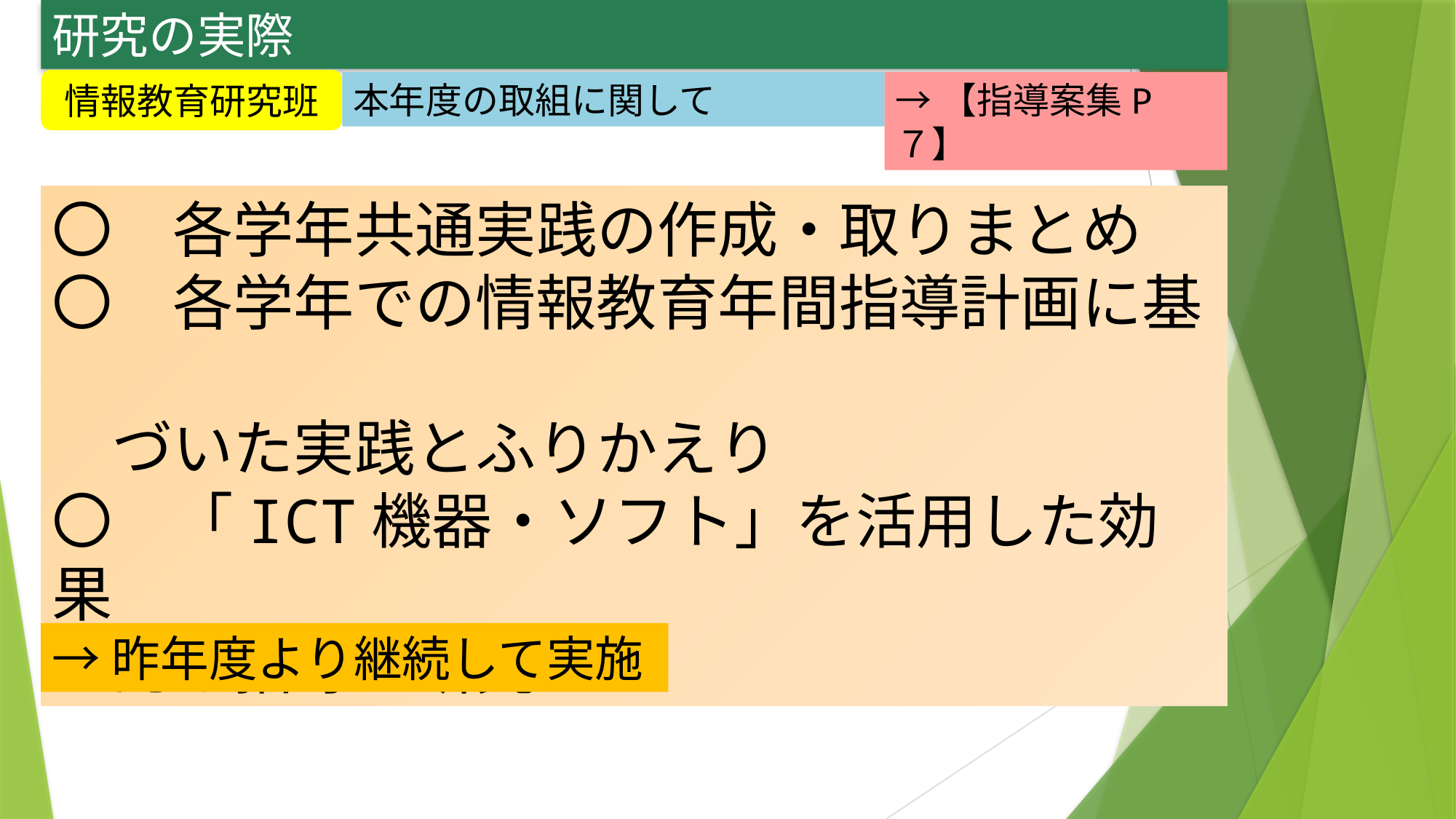

研究の実際
情報教育研究班
→【指導案集P７】
本年度の取組に関して
〇　各学年共通実践の作成・取りまとめ
〇　各学年での情報教育年間指導計画に基
　づいた実践とふりかえり
〇　「ICT機器・ソフト」を活用した効果
　的な指導の研究
→昨年度より継続して実施